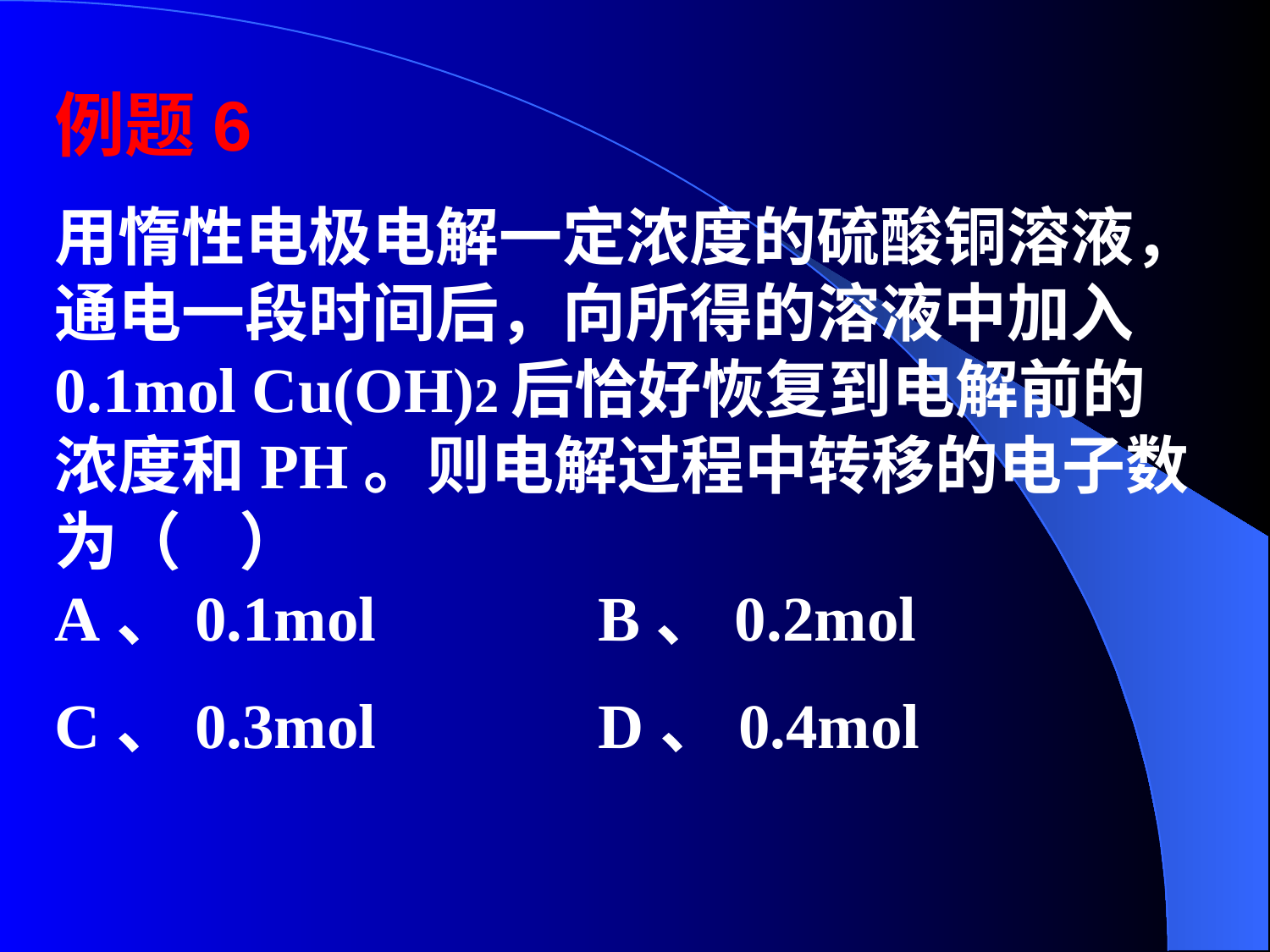

例题6
用惰性电极电解一定浓度的硫酸铜溶液，通电一段时间后，向所得的溶液中加入0.1mol Cu(OH)2后恰好恢复到电解前的浓度和PH。则电解过程中转移的电子数为（    ）
A、0.1mol              B、0.2mol
C、0.3mol              D、0.4mol

14